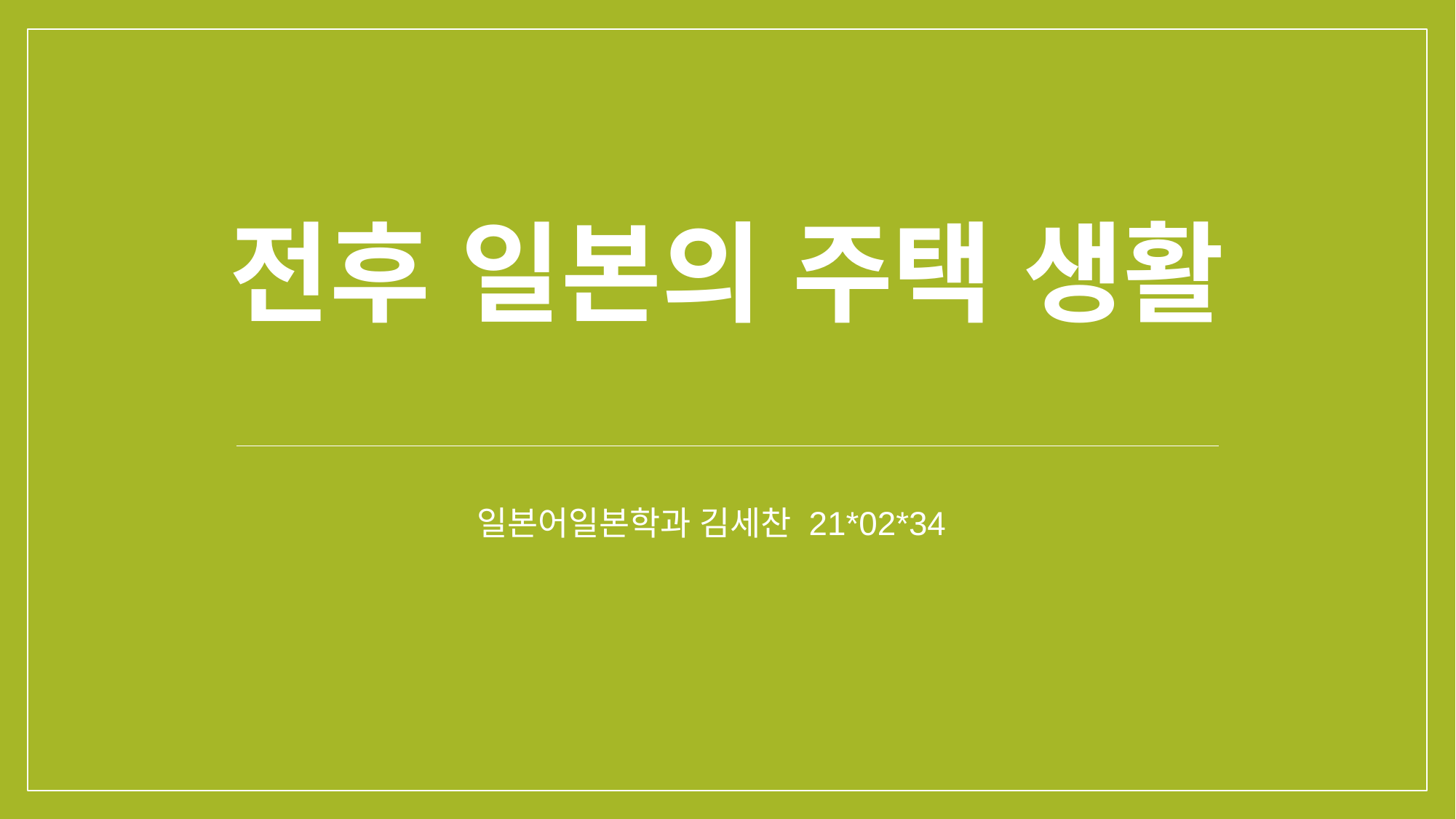

# 전후 일본의 주택 생활
일본어일본학과 김세찬 21*02*34